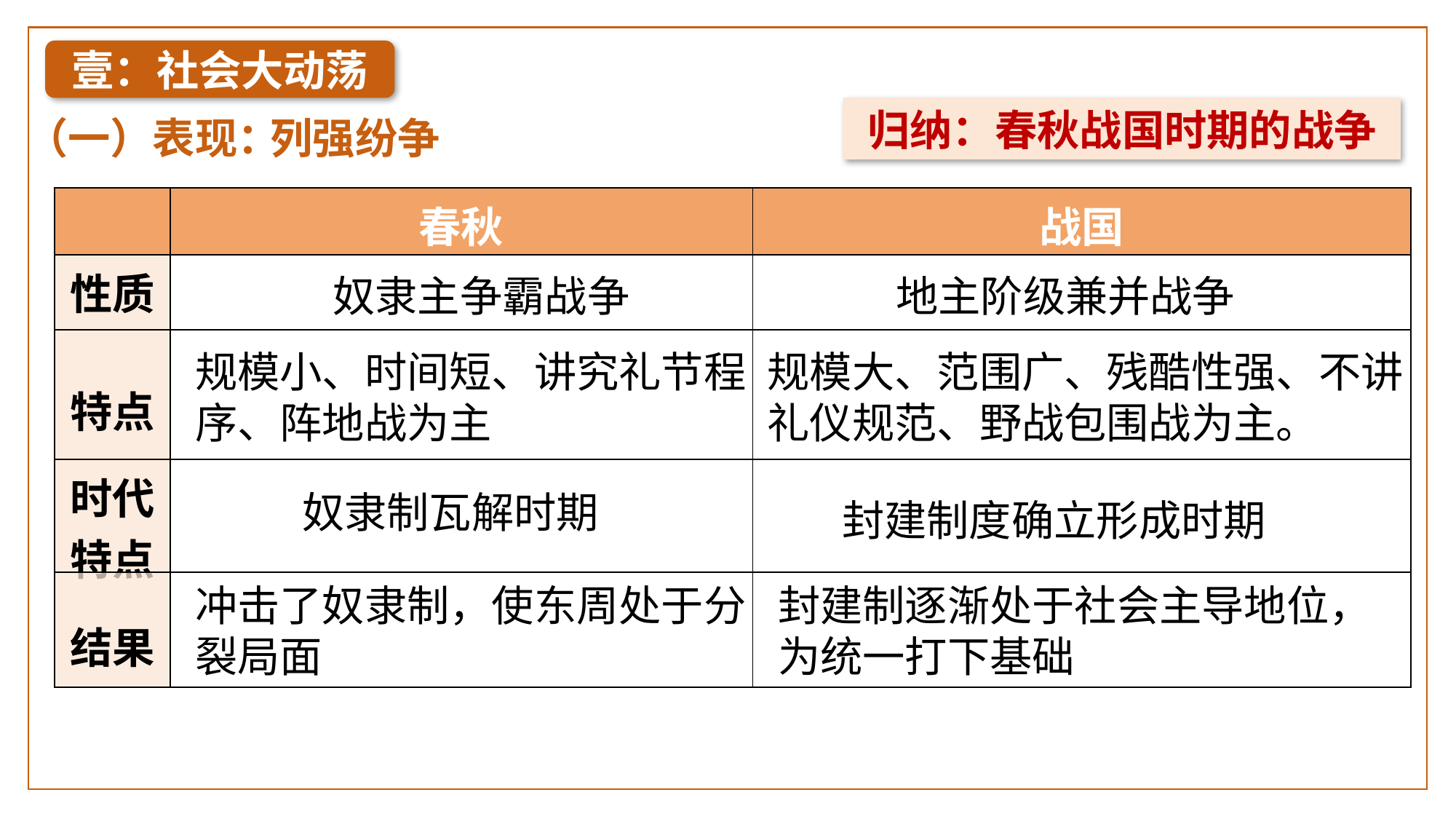

壹：社会大动荡
归纳：春秋战国时期的战争
（一）表现：
列强纷争
|  | 春秋 | 战国 |
| --- | --- | --- |
| 性质 |  |  |
| 特点 |  |  |
| 时代特点 |  |  |
| 结果 |  |  |
奴隶主争霸战争
地主阶级兼并战争
规模小、时间短、讲究礼节程序、阵地战为主
规模大、范围广、残酷性强、不讲礼仪规范、野战包围战为主。
奴隶制瓦解时期
封建制度确立形成时期
冲击了奴隶制，使东周处于分裂局面
封建制逐渐处于社会主导地位，为统一打下基础